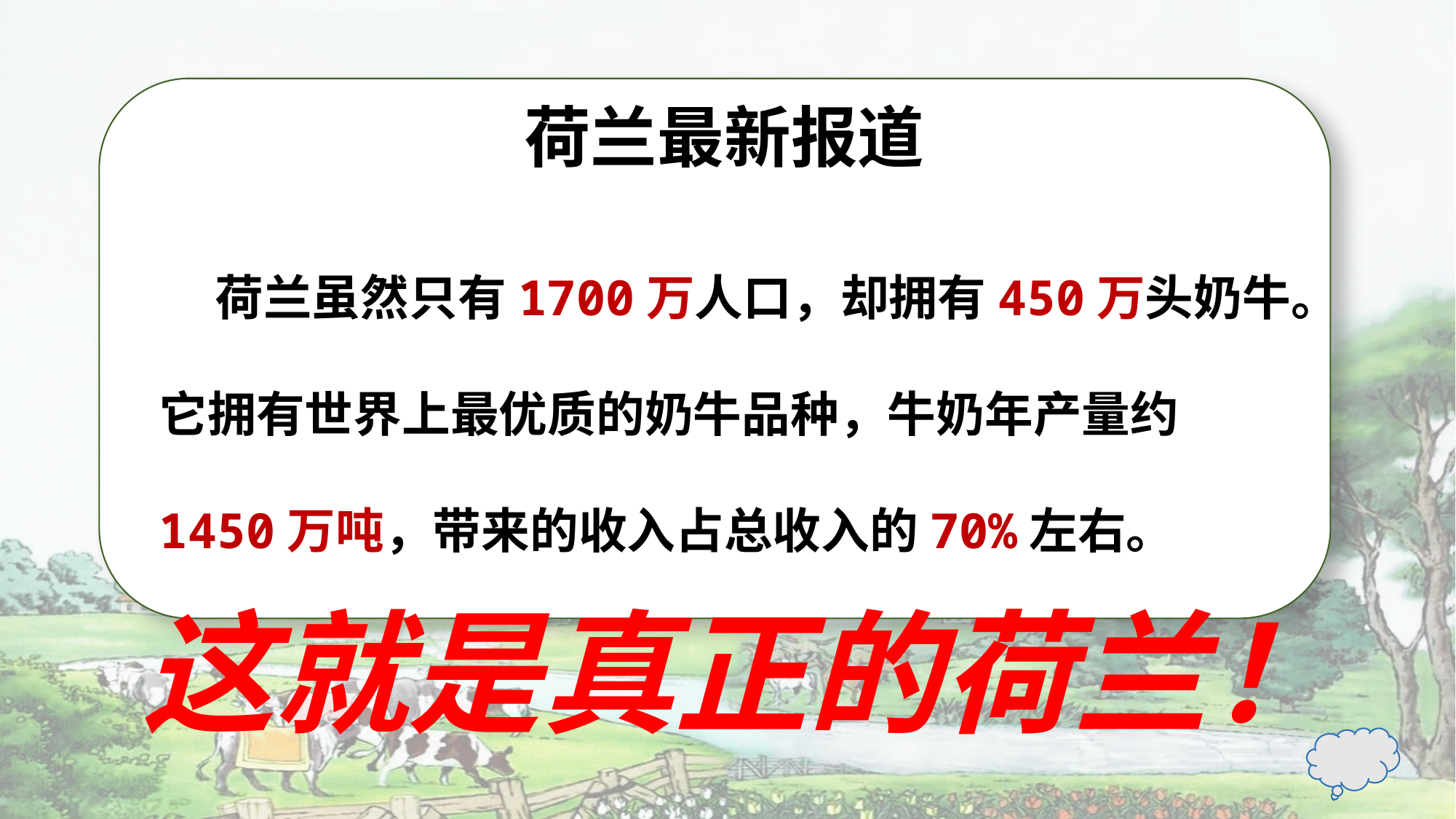

荷兰最新报道

    荷兰虽然只有1700万人口，却拥有450万头奶牛。它拥有世界上最优质的奶牛品种，牛奶年产量约1450万吨，带来的收入占总收入的70%左右。

这就是真正的荷兰！